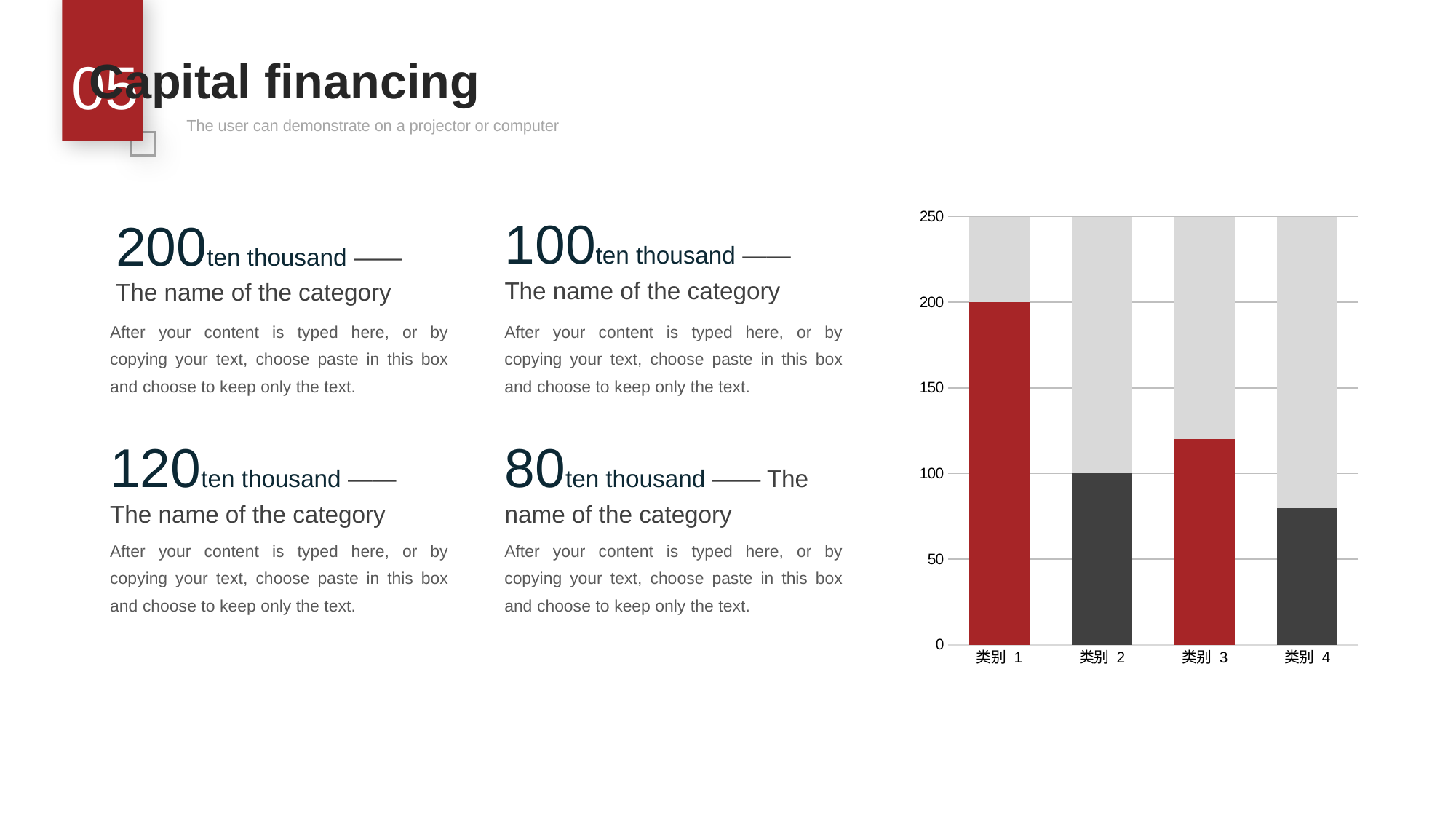

05
Capital financing
The user can demonstrate on a projector or computer

### Chart

| Category | 系列 1 | 系列 2 |
|---|---|---|
| 类别 1 | 200.0 | 300.0 |
| 类别 2 | 100.0 | 300.0 |
| 类别 3 | 120.0 | 300.0 |
| 类别 4 | 80.0 | 300.0 |
100ten thousand —— The name of the category
200ten thousand —— The name of the category
After your content is typed here, or by copying your text, choose paste in this box and choose to keep only the text.
After your content is typed here, or by copying your text, choose paste in this box and choose to keep only the text.
120ten thousand —— The name of the category
80ten thousand —— The name of the category
After your content is typed here, or by copying your text, choose paste in this box and choose to keep only the text.
After your content is typed here, or by copying your text, choose paste in this box and choose to keep only the text.